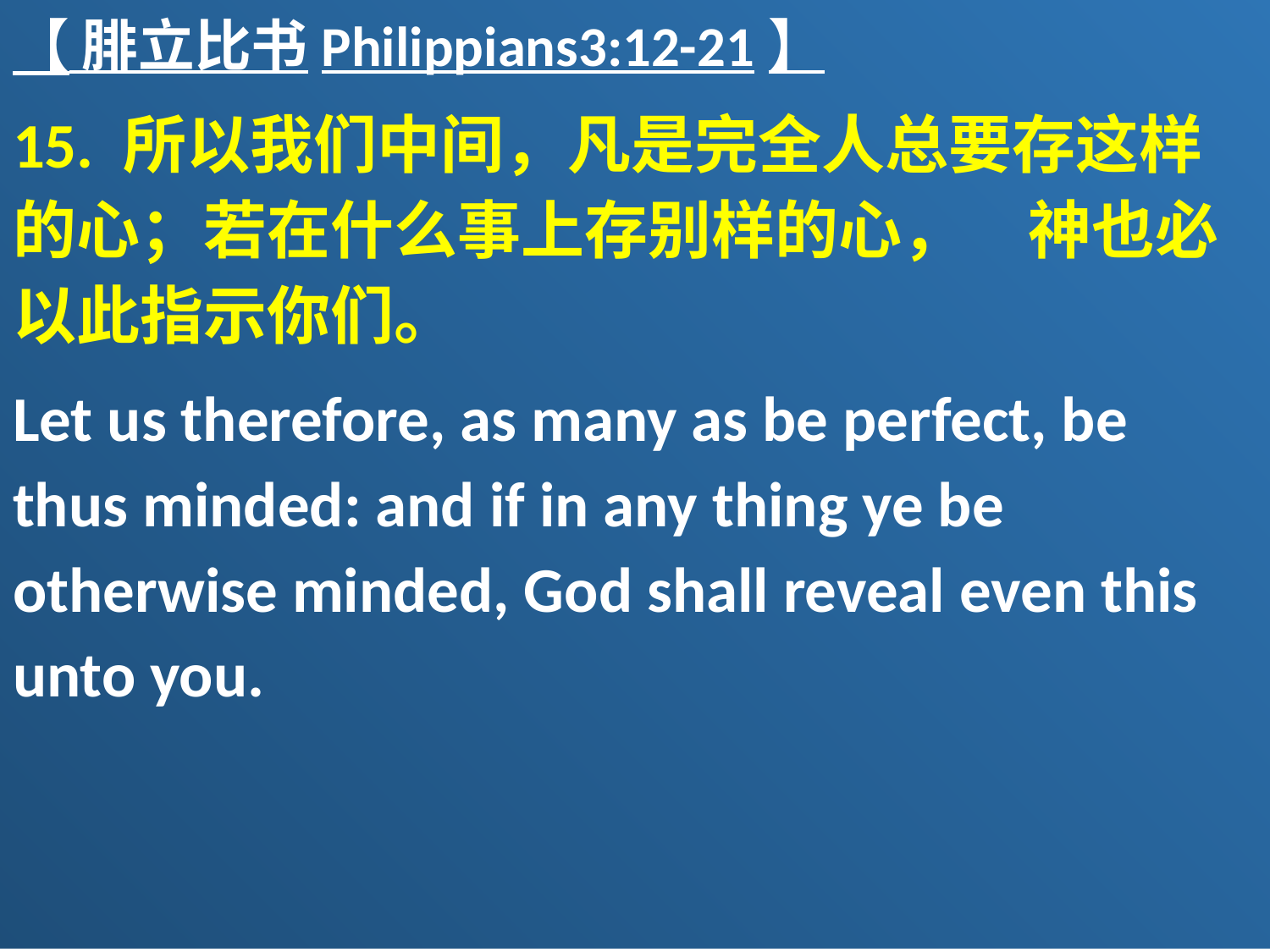

【 腓立比书Philippians3:12-21】
15. 所以我们中间，凡是完全人总要存这样的心；若在什么事上存别样的心，　神也必以此指示你们。
Let us therefore, as many as be perfect, be thus minded: and if in any thing ye be otherwise minded, God shall reveal even this unto you.